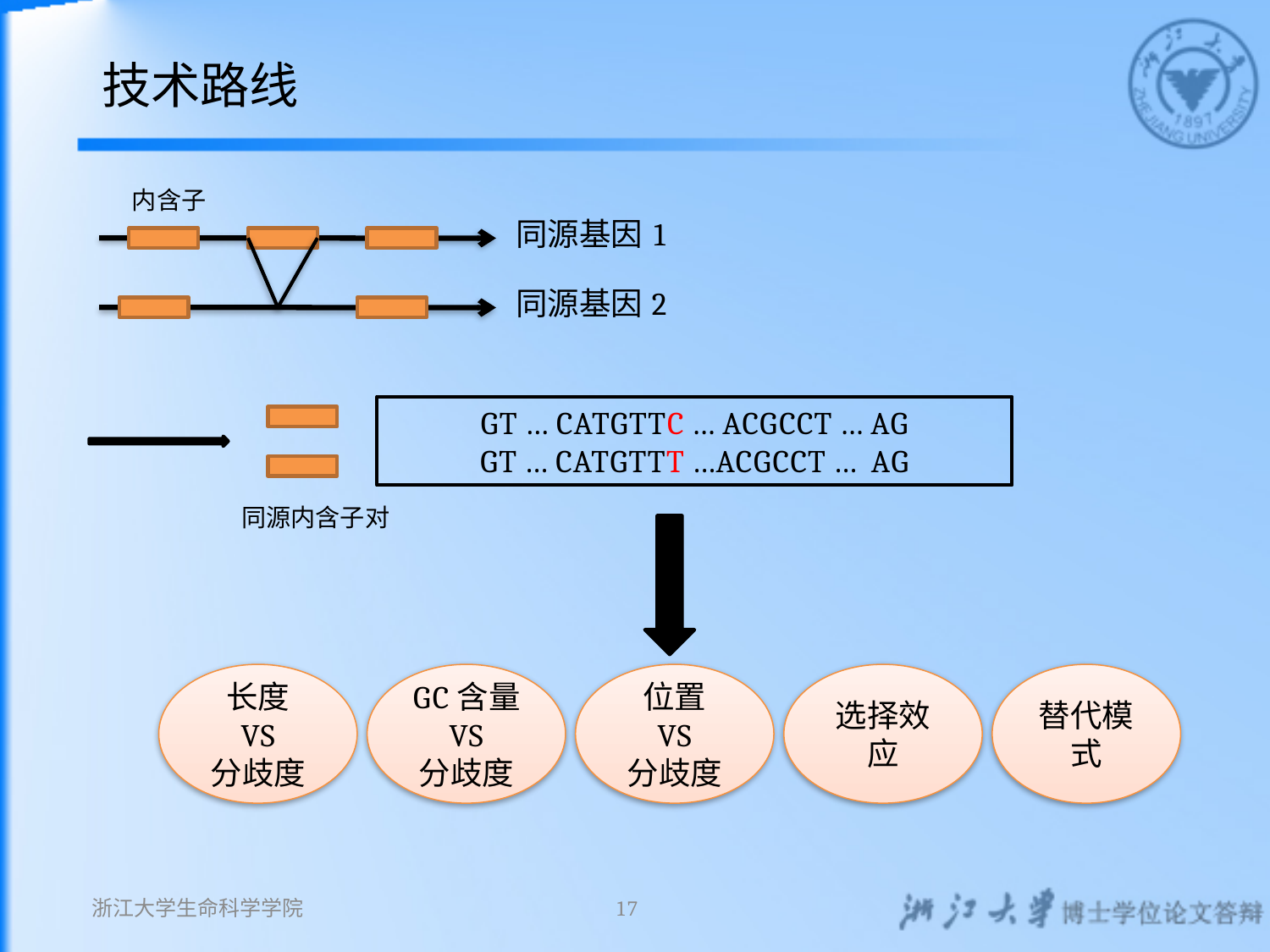

# 技术路线
内含子
同源基因1

同源基因2

GT … CATGTTC … ACGCCT … AG
GT … CATGTTT …ACGCCT …  AG

同源内含子对

长度
VS
分歧度
GC含量
VS
分歧度
位置
VS
分歧度
选择效应
替代模式
浙江大学生命科学学院
17